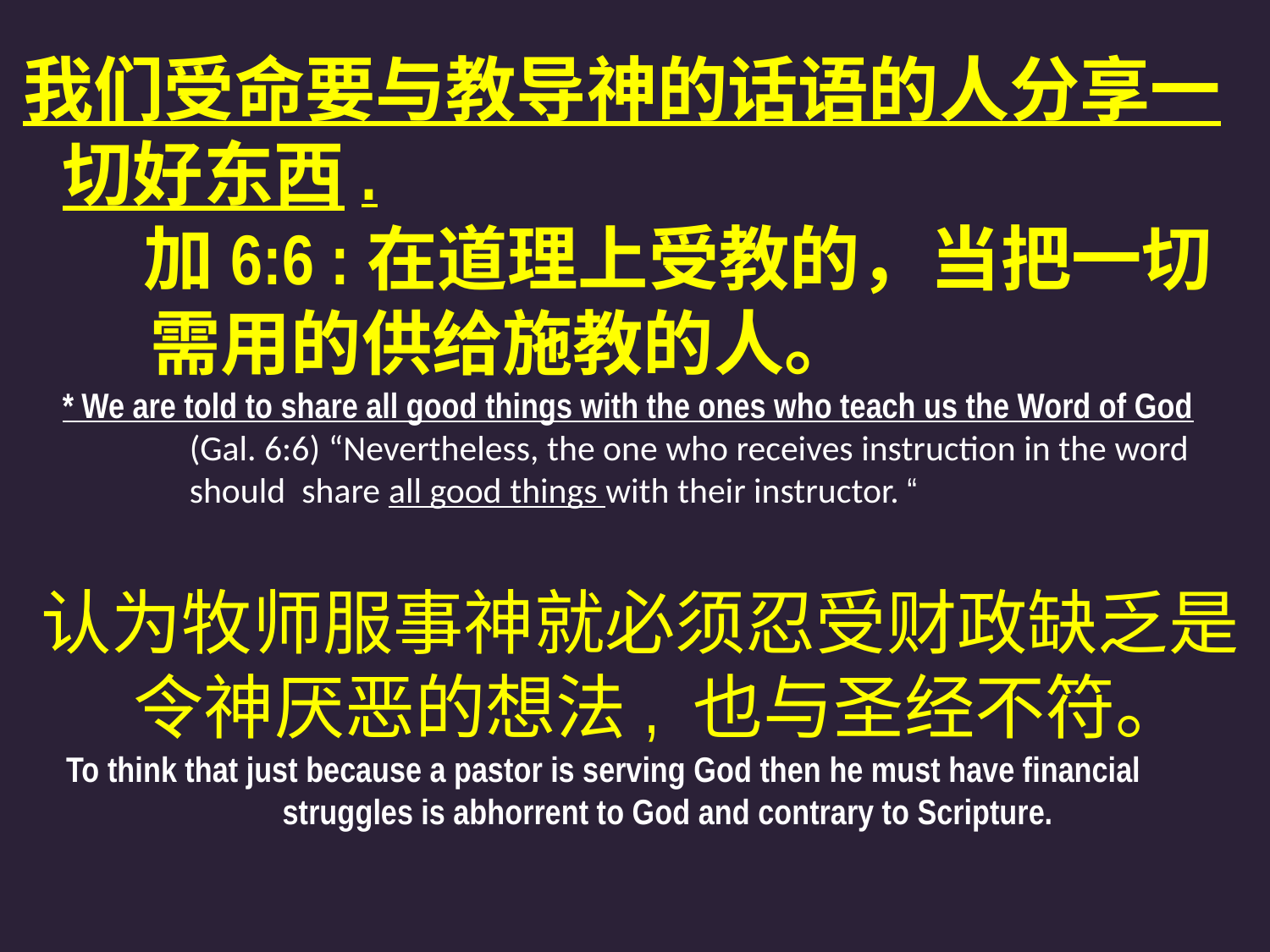

我们受命要与教导神的话语的人分享一切好东西.
 加6:6 :在道理上受教的，当把一切需用的供给施教的人。
	* We are told to share all good things with the ones who teach us the Word of God
		(Gal. 6:6) “Nevertheless, the one who receives instruction in the word  	should  share all good things with their instructor. “

认为牧师服事神就必须忍受财政缺乏是令神厌恶的想法, 也与圣经不符。
	To think that just because a pastor is serving God then he must have financial                  struggles is abhorrent to God and contrary to Scripture.